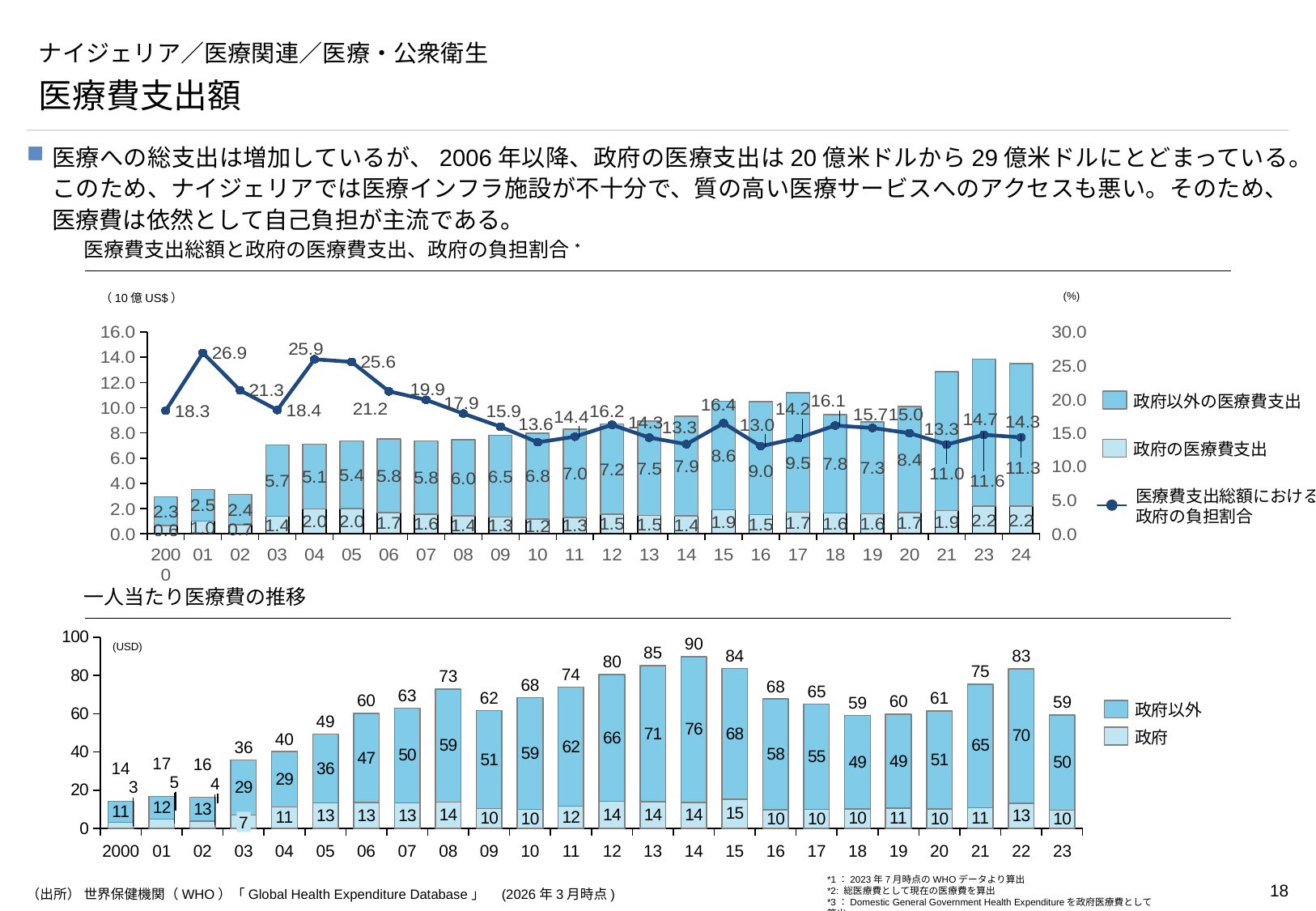

# ナイジェリア／医療関連／医療・公衆衛生
医療費支出額
医療への総支出は増加しているが、2006年以降、政府の医療支出は20億米ドルから29億米ドルにとどまっている。このため、ナイジェリアでは医療インフラ施設が不十分で、質の高い医療サービスへのアクセスも悪い。そのため、医療費は依然として自己負担が主流である。
医療費支出総額と政府の医療費支出、政府の負担割合*
(%)
（10億US$）

### Chart

| Category | government heath expenditure | non-government health expenditure | government share of total health expenditure |
|---|---|---|---|
| 2000 | 0.6466982229399999 | 2.28518951589 | 18.314792630000007 |
| 01 | 1.01034926811 | 2.4944980501700003 | 26.891405110000004 |
| 02 | 0.71730488821 | 2.3994752914 | 21.333148960000003 |
| 03 | 1.37458114791 | 5.66926786537 | 18.39930725 |
| 04 | 1.9625418386699998 | 5.132183664409999 | 25.941215520000004 |
| 05 | 1.9940280274099997 | 5.38344863291 | 25.556488039999998 |
| 06 | 1.6816321411900004 | 5.82799455127 | 21.181770320000005 |
| 07 | 1.5580526085700002 | 5.80440346595 | 19.913496019999997 |
| 08 | 1.4170606606799998 | 6.03007000153 | 17.87425423 |
| 09 | 1.3248826441000001 | 6.479360281140001 | 15.921258930000002 |
| 10 | 1.15974554764 | 6.83166416611 | 13.60430336 |
| 11 | 1.30025987363 | 6.9992577035900005 | 14.435688019999997 |
| 12 | 1.53972095364 | 7.163402865419999 | 16.202150339999996 |
| 13 | 1.45856128832 | 7.469844039550002 | 14.303487780000001 |
| 14 | 1.41322232328 | 7.89528501237 | 13.3177433 |
| 15 | 1.91638506515 | 8.58092694344 | 16.44574738 |
| 16 | 1.52018483615 | 8.950229476730001 | 13.020932199999999 |
| 17 | 1.71857939208 | 9.45440048598 | 14.213350299999998 |
| 18 | 1.63615056719 | 7.79872321506 | 16.098274229999998 |
| 19 | 1.57903330723 | 7.2765928440000005 | 15.736342429999999 |
| 20 | 1.6701071301700001 | 8.419136323539998 | 14.96697235 |
| 21 | 1.8509307633099998 | 10.997823805060001 | 13.27266693 |
| 23 | 2.1883847804999994 | 11.64992842639 | 14.714789390000002 |
| 24 | 2.18344085636 | 11.326333213220002 | 14.339121819999997 |
政府以外の医療費支出

政府の医療費支出

医療費支出総額における
政府の負担割合

一人当たり医療費の推移

### Chart

| Category |  |  |
|---|---|---|
90
(USD)
85
84
83
80
75
74
73
68
68
65
63
62
61
60
60
59
59
政府以外

49
政府

40
36
17
16
14
7
2000
01
02
03
04
05
06
07
08
09
10
11
12
13
14
15
16
17
18
19
20
21
22
23
*1：2023年7月時点のWHOデータより算出
*2: 総医療費として現在の医療費を算出
*3：Domestic General Government Health Expenditureを政府医療費として算出
（出所） 世界保健機関（WHO）「Global Health Expenditure Database」　(2026年3月時点)